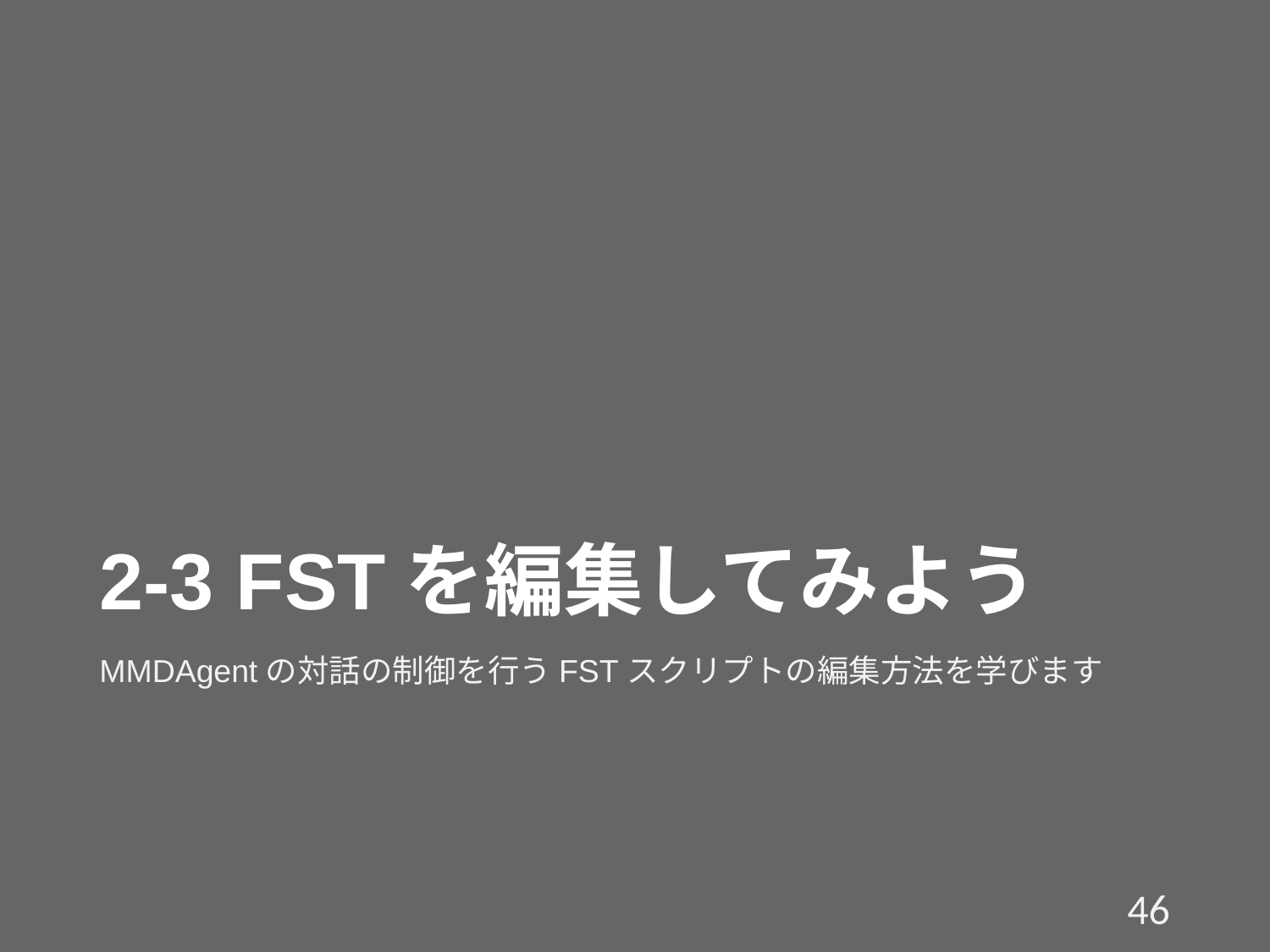

# 2-3 FSTを編集してみよう
MMDAgentの対話の制御を行うFSTスクリプトの編集方法を学びます
46